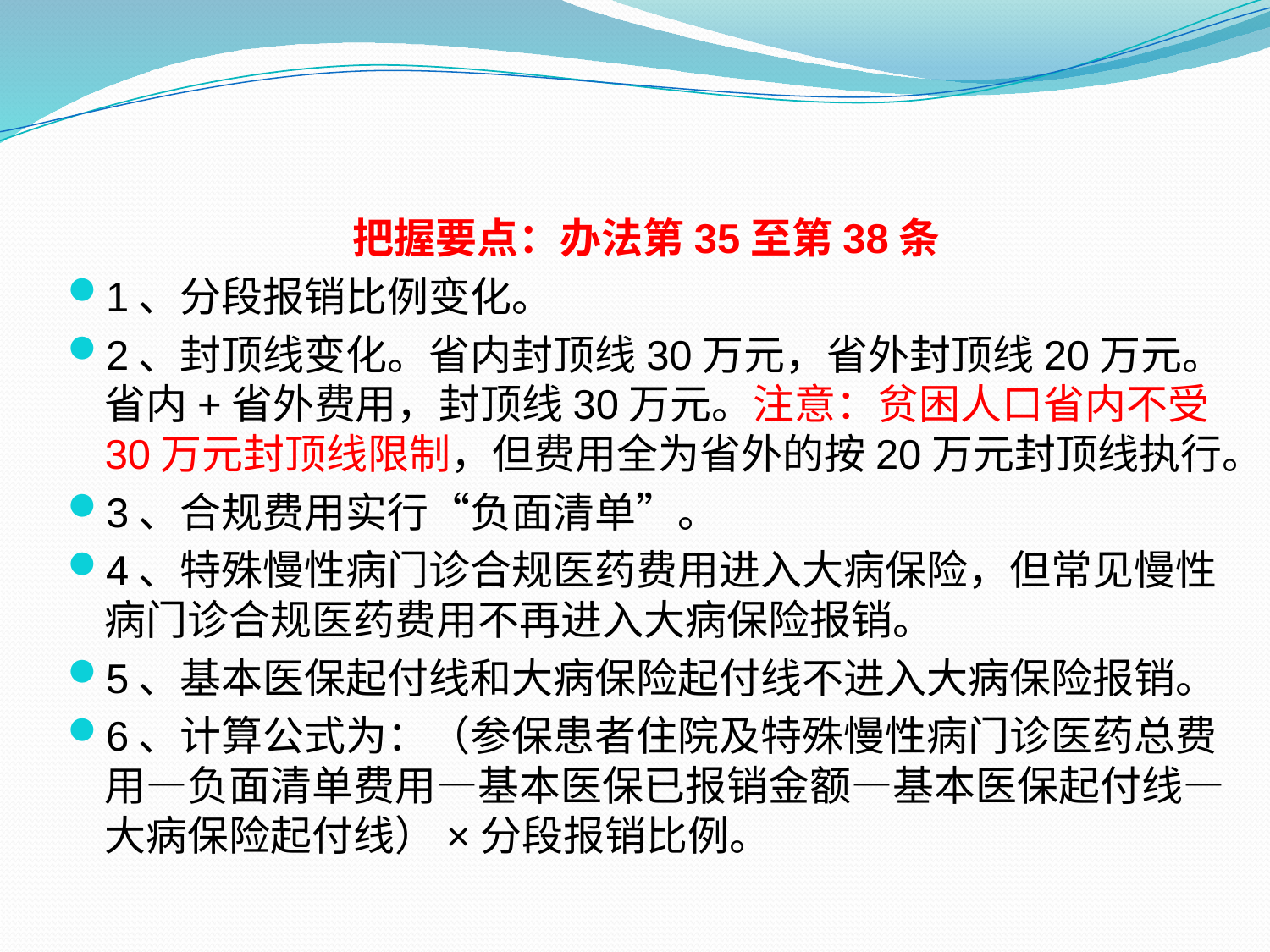

#
把握要点：办法第35至第38条
1、分段报销比例变化。
2、封顶线变化。省内封顶线30万元，省外封顶线20万元。省内+省外费用，封顶线30万元。注意：贫困人口省内不受30万元封顶线限制，但费用全为省外的按20万元封顶线执行。
3、合规费用实行“负面清单”。
4、特殊慢性病门诊合规医药费用进入大病保险，但常见慢性病门诊合规医药费用不再进入大病保险报销。
5、基本医保起付线和大病保险起付线不进入大病保险报销。
6、计算公式为：（参保患者住院及特殊慢性病门诊医药总费用—负面清单费用—基本医保已报销金额—基本医保起付线—大病保险起付线）×分段报销比例。